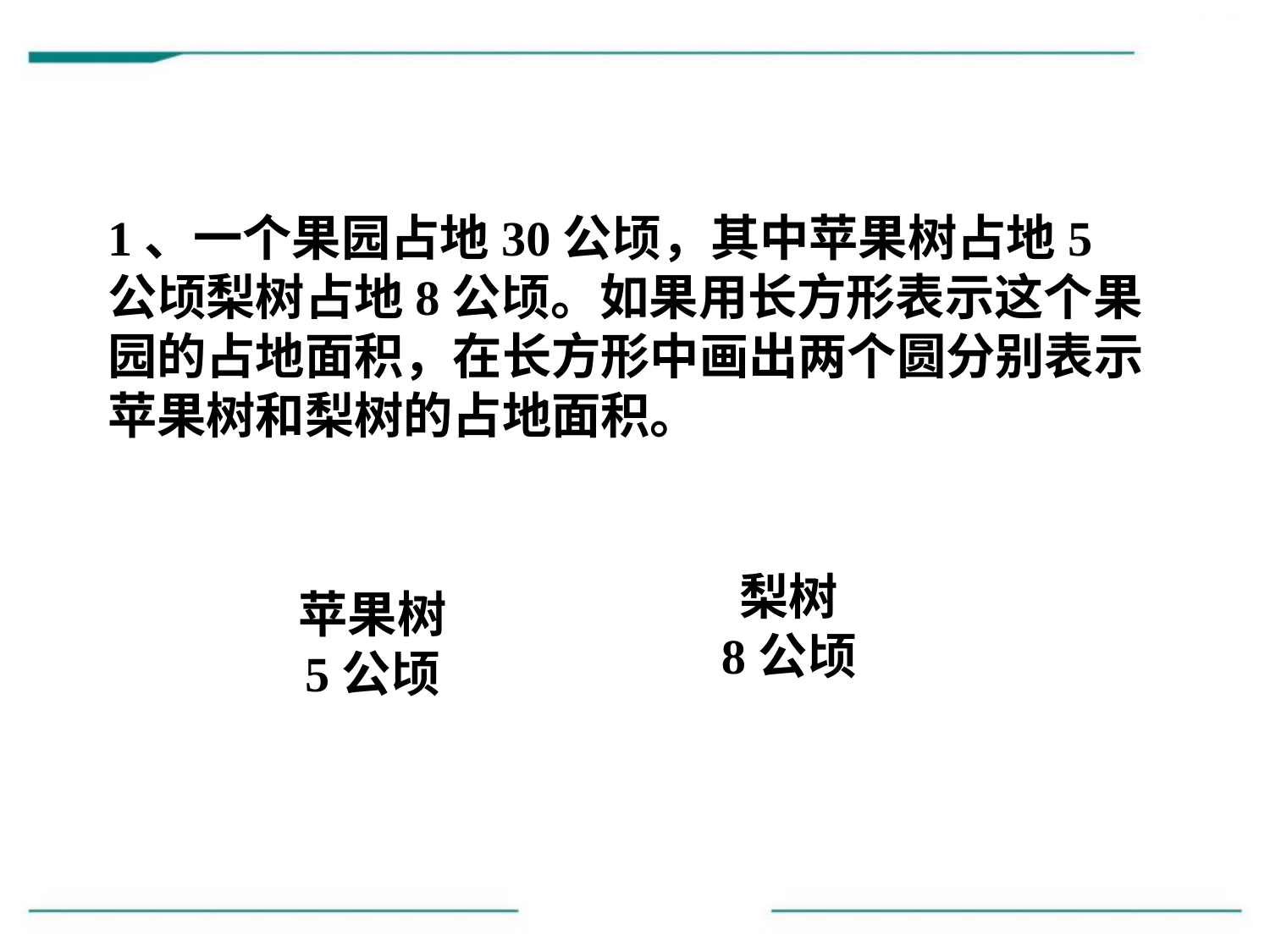

1、一个果园占地30公顷，其中苹果树占地5公顷梨树占地8公顷。如果用长方形表示这个果园的占地面积，在长方形中画出两个圆分别表示苹果树和梨树的占地面积。

梨树
8公顷
苹果树
5公顷